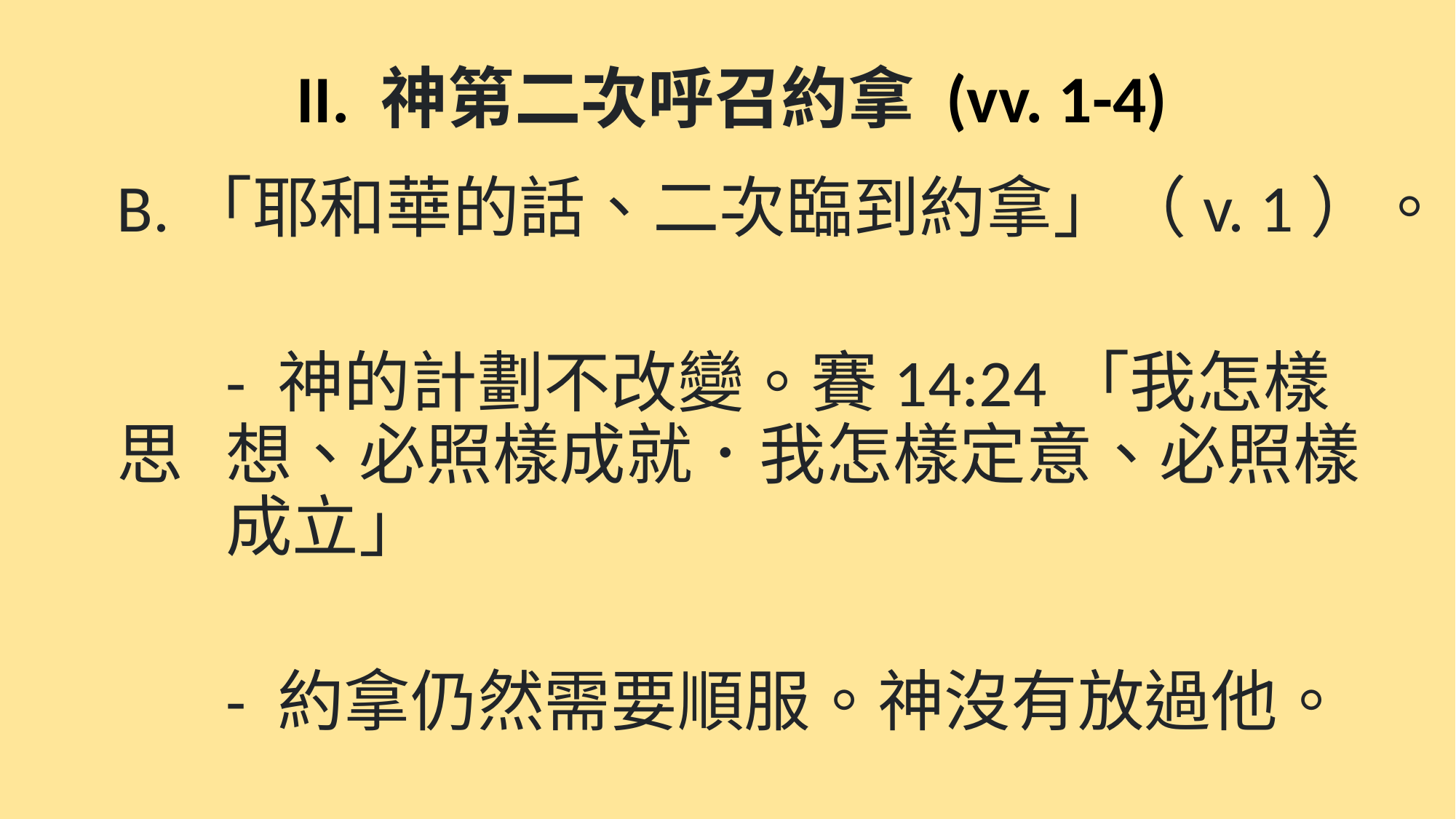

# II. 神第二次呼召約拿 (vv. 1-4)
B.「耶和華的話、二次臨到約拿」（v. 1）。

	- 神的計劃不改變。賽14:24「我怎樣思	想、必照樣成就．我怎樣定意、必照樣	成立」

	- 約拿仍然需要順服。神沒有放過他。